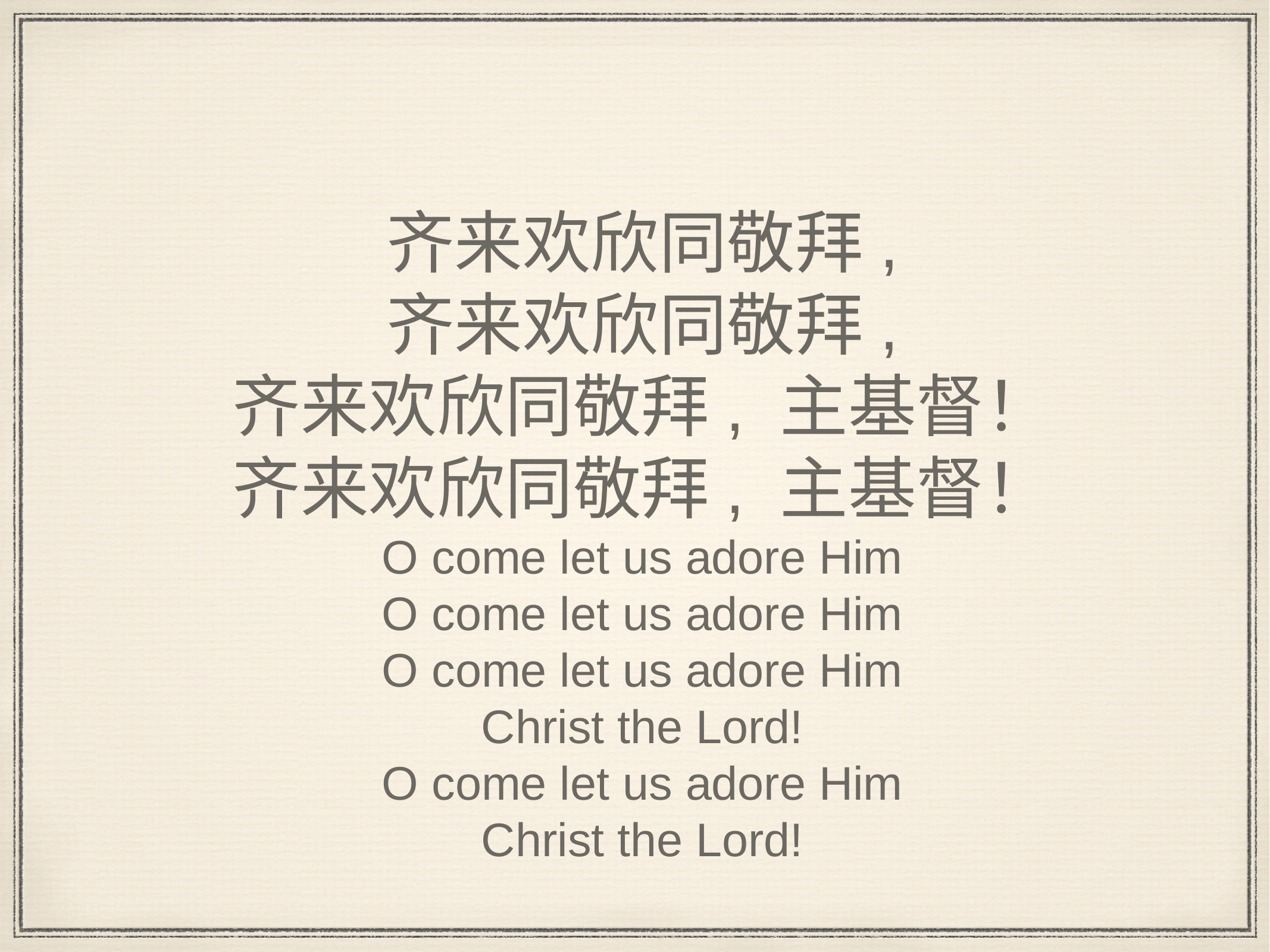

# 齐来欢欣同敬拜,
齐来欢欣同敬拜,
齐来欢欣同敬拜, 主基督！
齐来欢欣同敬拜, 主基督！
O come let us adore Him
O come let us adore Him
O come let us adore Him
Christ the Lord!
O come let us adore Him
Christ the Lord!